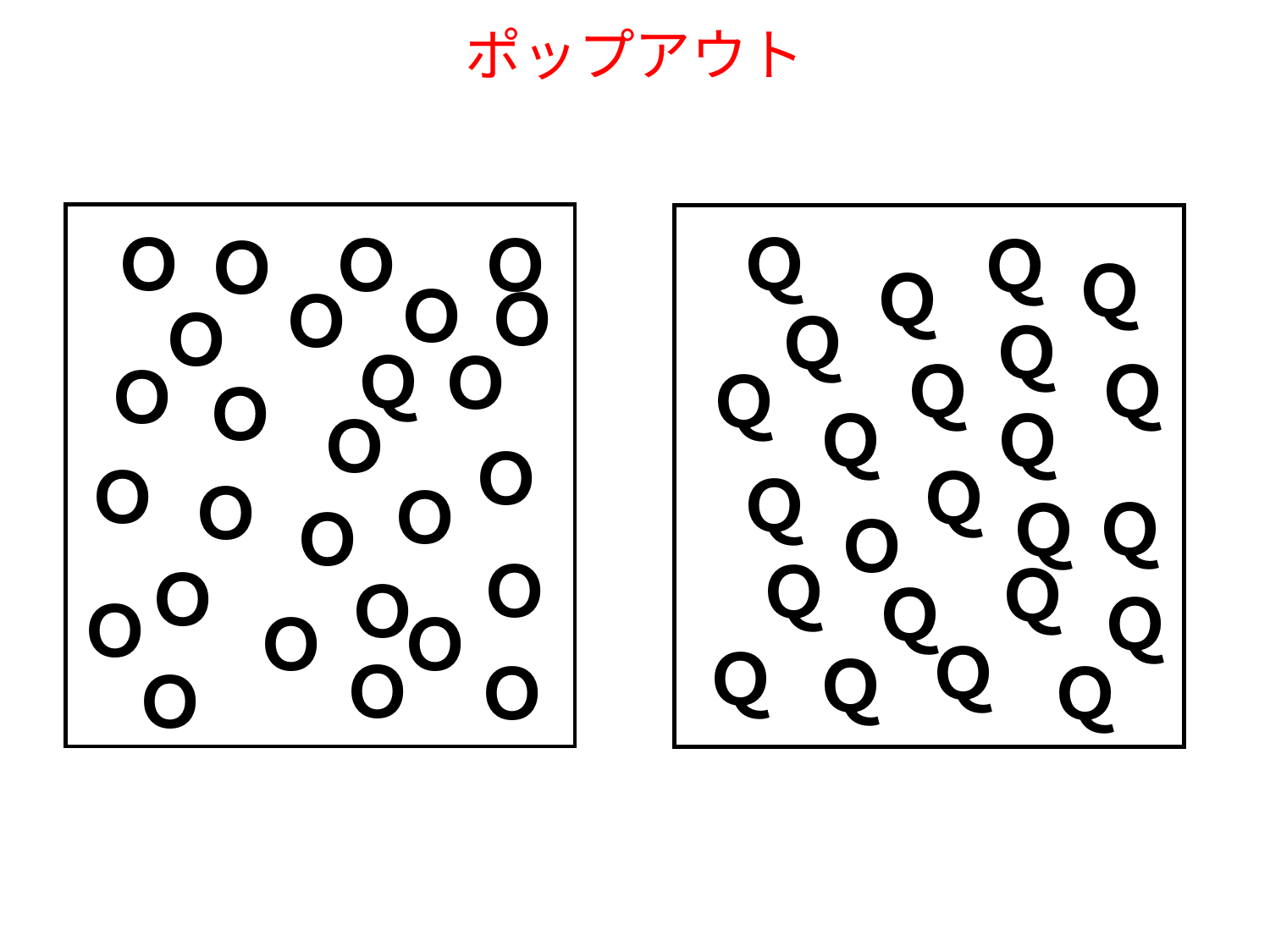

# ポップアウト

Ｏ
Ｏ
Ｏ
Ｏ
Ｏ
Ｏ
Ｏ
Ｏ
Ｑ
Ｏ
Ｏ
Ｏ
Ｏ
Ｏ
Ｏ
Ｏ
Ｏ
Ｏ
Ｏ
Ｏ
Ｏ
Ｏ
Ｏ
Ｏ
Ｏ
Ｏ
Ｏ
Ｑ
Ｑ
Ｑ
Ｑ
Ｑ
Ｑ
Ｑ
Ｑ
Ｑ
Ｑ
Ｑ
Ｑ
Ｑ
Ｑ
Ｑ
Ｏ
Ｑ
Ｑ
Ｑ
Ｑ
Ｑ
Ｑ
Ｑ
Ｑ